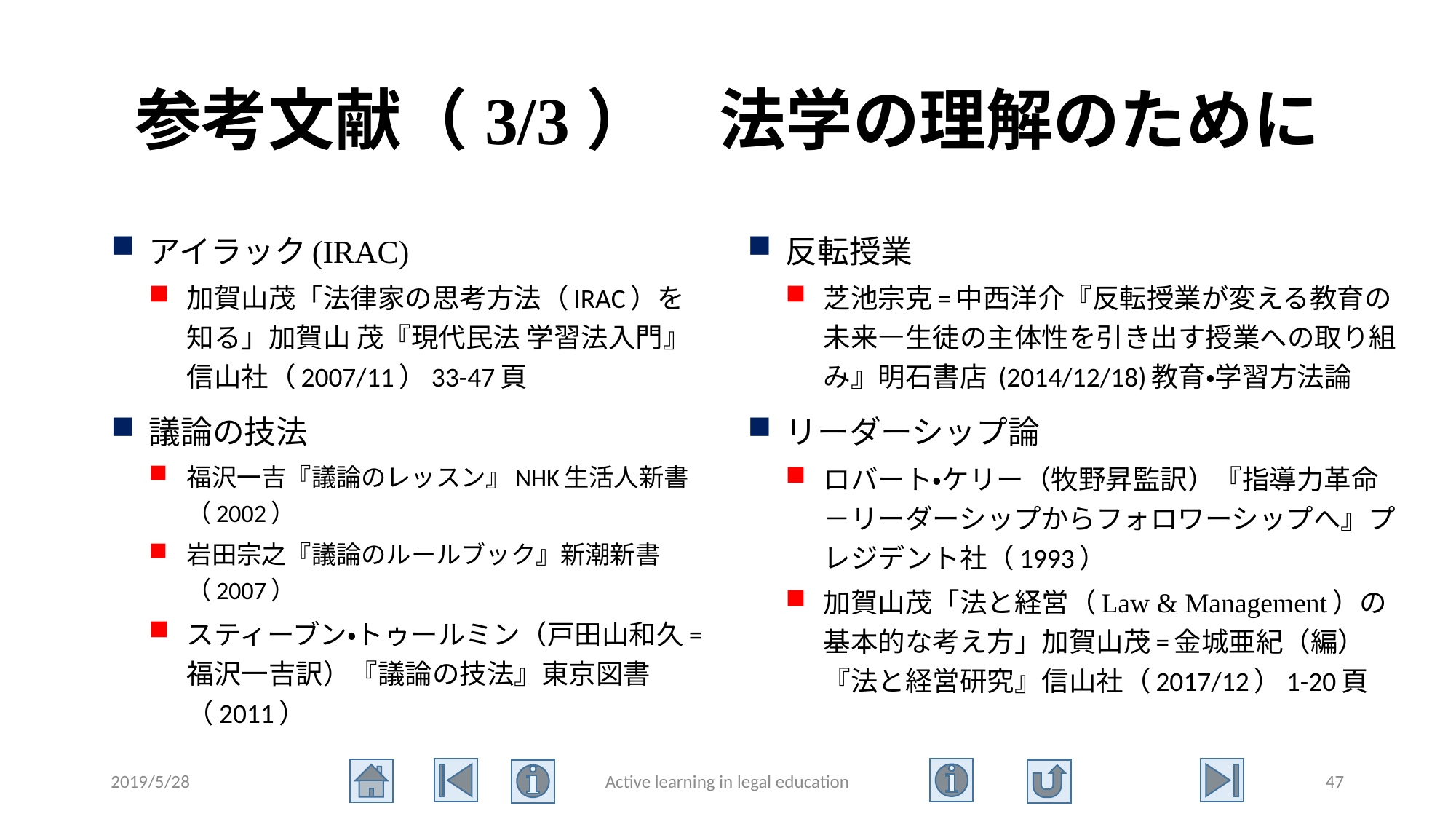

# 参考文献（3/3）　法学の理解のために
アイラック(IRAC)
加賀山茂「法律家の思考方法（IRAC）を知る」加賀山 茂『現代民法 学習法入門』信山社（2007/11）33-47頁
議論の技法
福沢一吉『議論のレッスン』NHK生活人新書（2002）
岩田宗之『議論のルールブック』新潮新書（2007）
スティーブン・トゥールミン（戸田山和久=福沢一吉訳）『議論の技法』東京図書（2011）
反転授業
芝池宗克=中西洋介『反転授業が変える教育の未来―生徒の主体性を引き出す授業への取り組み』明石書店 (2014/12/18)教育・学習方法論
リーダーシップ論
ロバート・ケリー（牧野昇監訳）『指導力革命－リーダーシップからフォロワーシップへ』プレジデント社（1993）
加賀山茂「法と経営（Law & Management）の基本的な考え方」加賀山茂=金城亜紀（編）『法と経営研究』信山社（2017/12）1-20頁
2019/5/28
Active learning in legal education
47
あなたの学部の売りは何か
世界各国のリーダーに法学部
出身者が多いのはなぜか？
2019年6月11日
名古屋大学・明治学院大学名誉教授
加賀山　茂

ご清聴ありがとうございました。